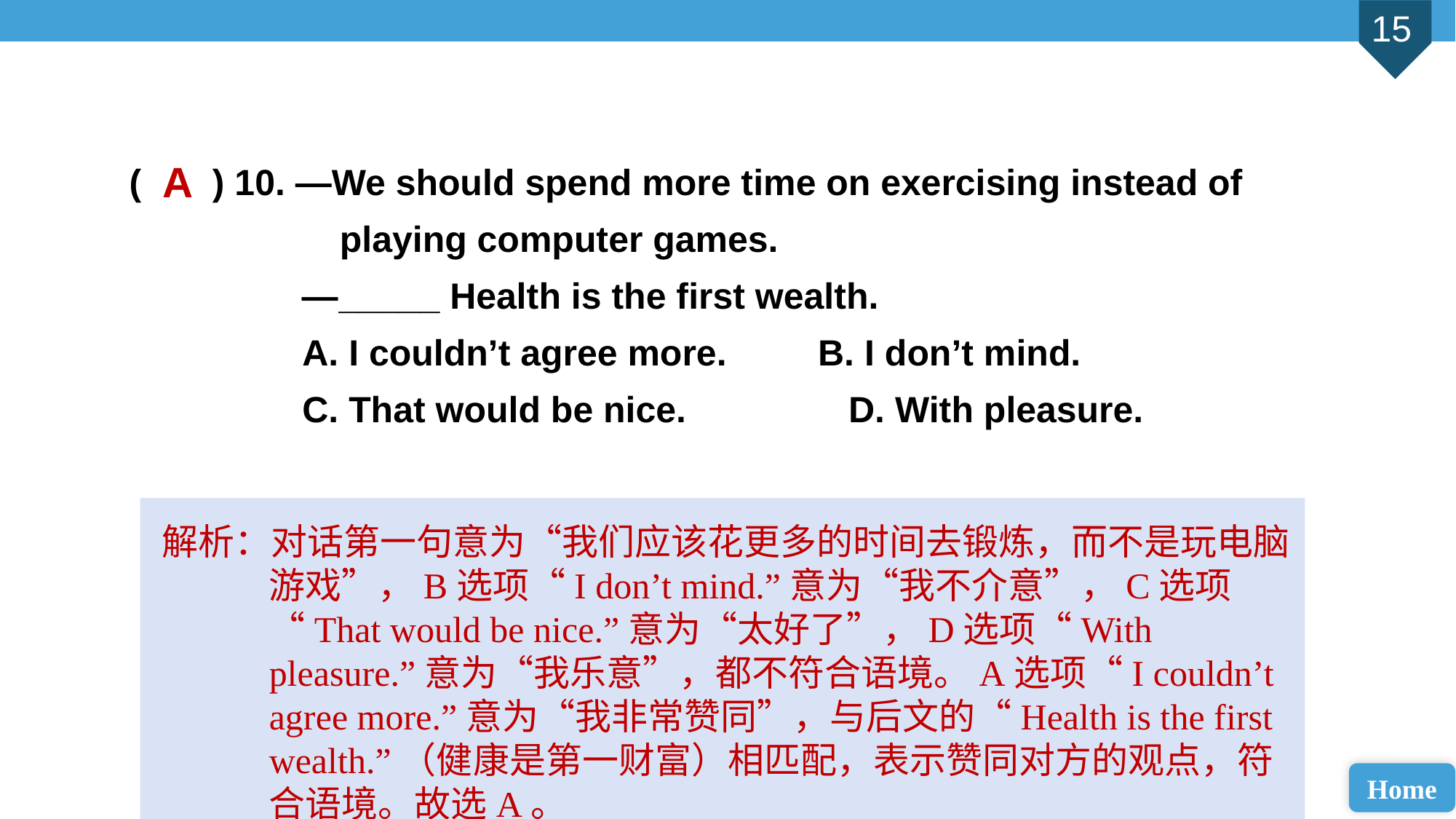

(       ) 10. —We should spend more time on exercising instead of 	 	          playing computer games.
                 —_____ Health is the first wealth.
                 A. I couldn’t agree more.         B. I don’t mind.
                 C. That would be nice.                D. With pleasure.
A

解析：对话第一句意为“我们应该花更多的时间去锻炼，而不是玩电脑游戏”，B选项“I don’t mind.”意为“我不介意”，C选项“That would be nice.”意为“太好了”，D选项“With pleasure.”意为“我乐意”，都不符合语境。A选项“I couldn’t agree more.”意为“我非常赞同”，与后文的“Health is the first wealth.”（健康是第一财富）相匹配，表示赞同对方的观点，符合语境。故选A。